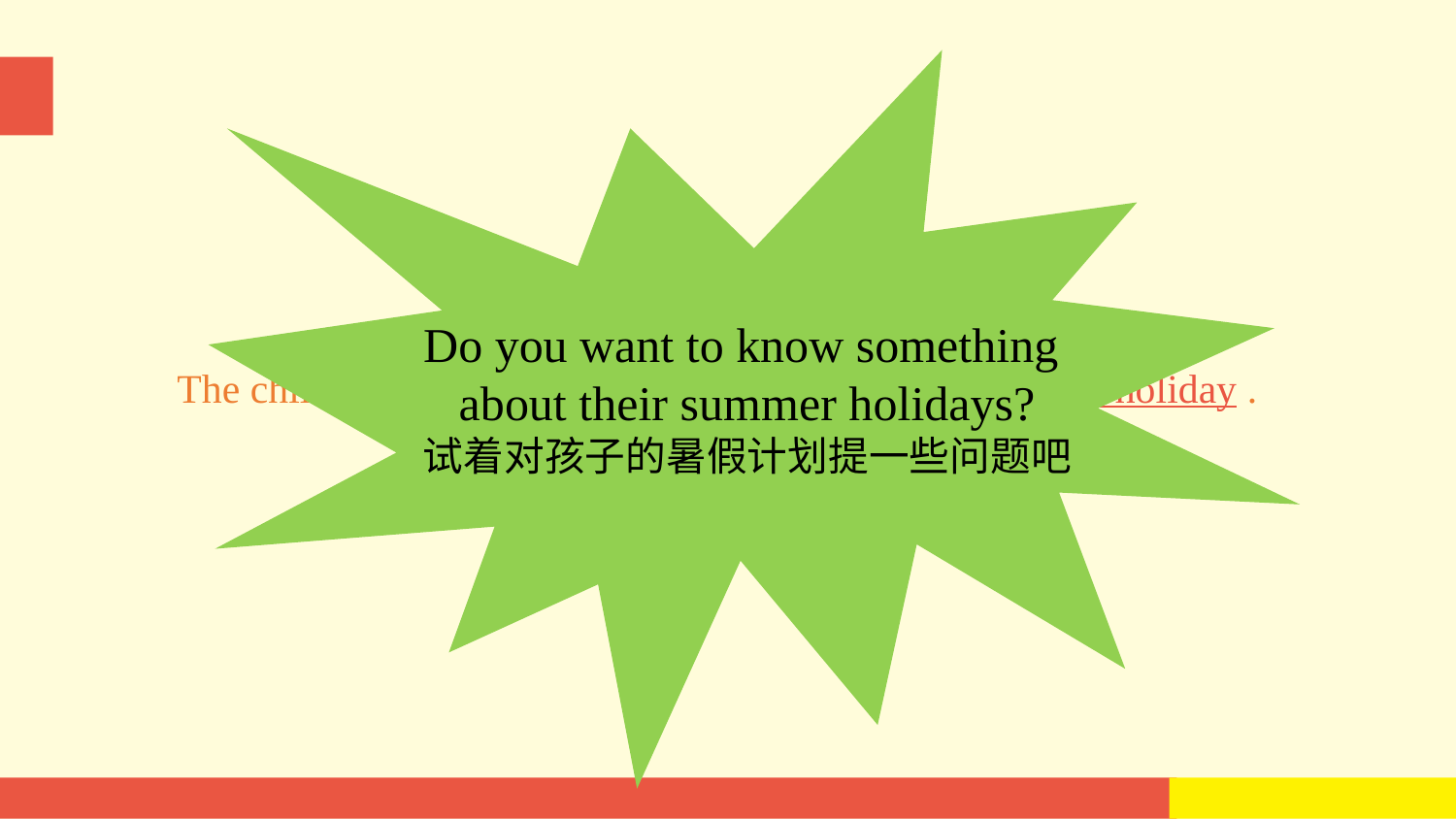

Do you want to know something
about their summer holidays?
试着对孩子的暑假计划提一些问题吧
The children are talking about their plans for the summer holiday .